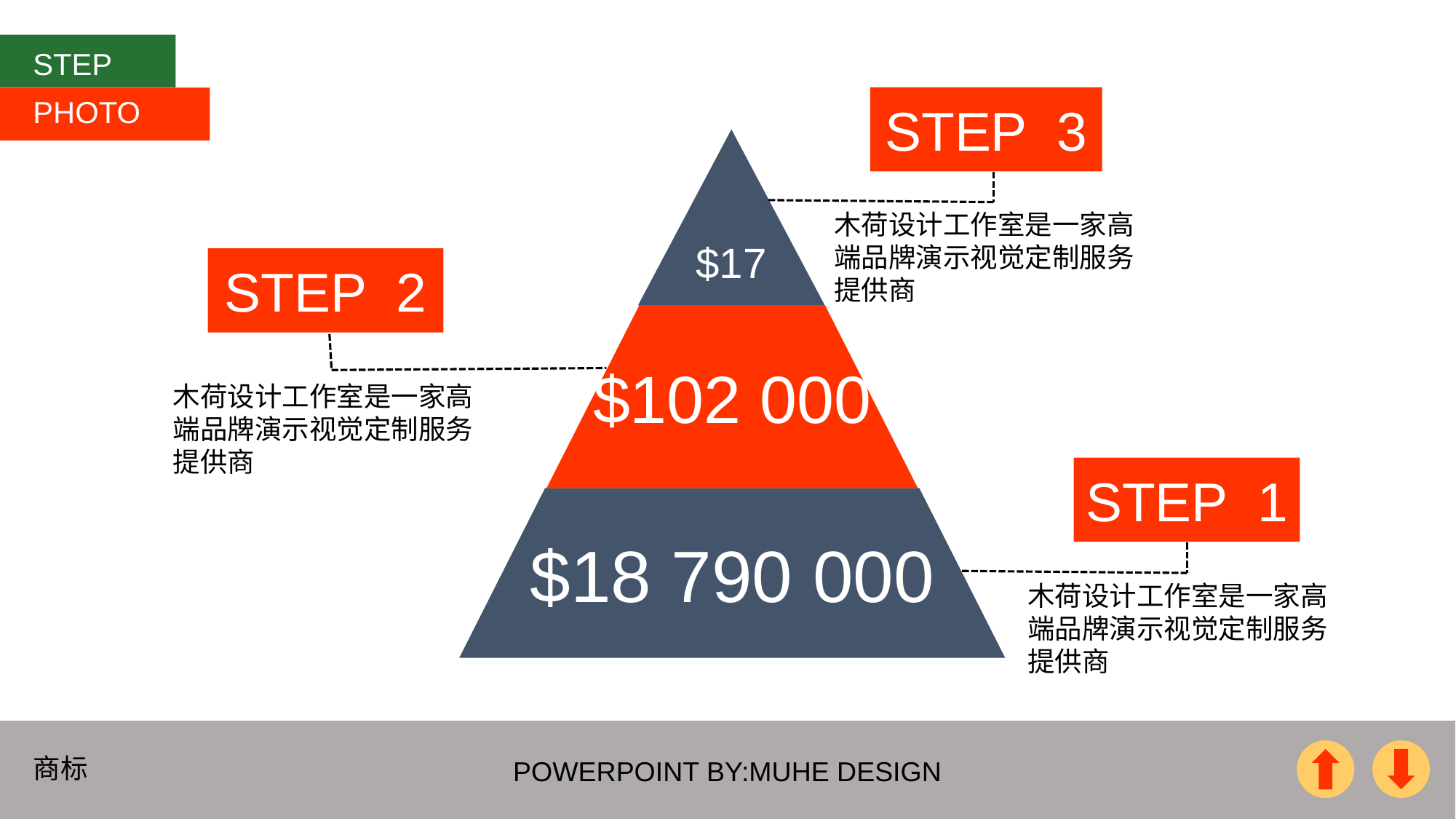

STEP
PHOTO
STEP  3
$17
$102 000
$18 790 000
木荷设计工作室是一家高端品牌演示视觉定制服务提供商
STEP  2
木荷设计工作室是一家高端品牌演示视觉定制服务提供商
STEP  1
木荷设计工作室是一家高端品牌演示视觉定制服务提供商